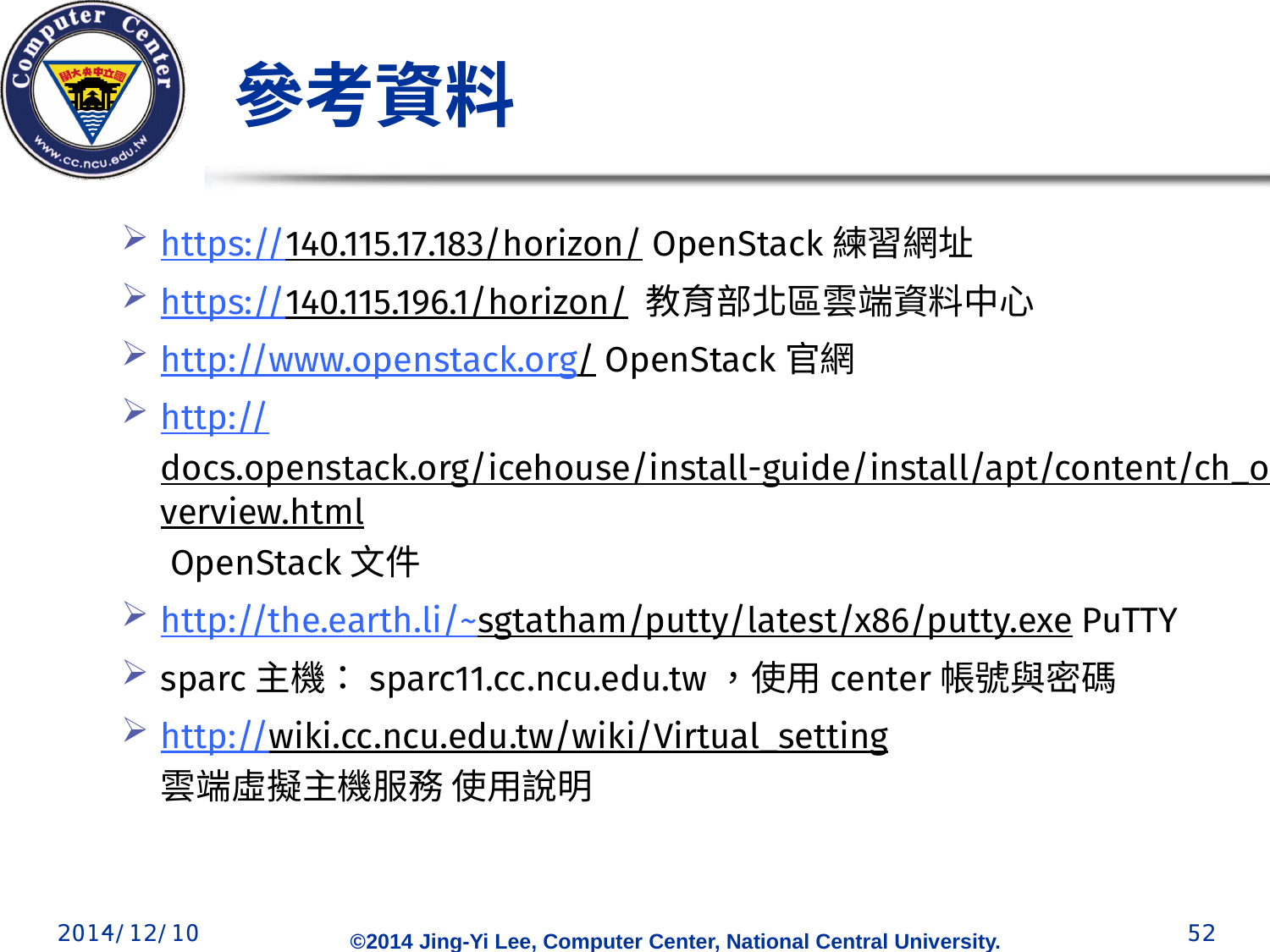

# 參考資料
https://140.115.17.183/horizon/ OpenStack練習網址
https://140.115.196.1/horizon/ 教育部北區雲端資料中心
http://www.openstack.org/ OpenStack官網
http://docs.openstack.org/icehouse/install-guide/install/apt/content/ch_overview.html OpenStack文件
http://the.earth.li/~sgtatham/putty/latest/x86/putty.exe PuTTY
sparc主機：sparc11.cc.ncu.edu.tw，使用center帳號與密碼
http://wiki.cc.ncu.edu.tw/wiki/Virtual_setting
雲端虛擬主機服務 使用說明
2014/12/10
52